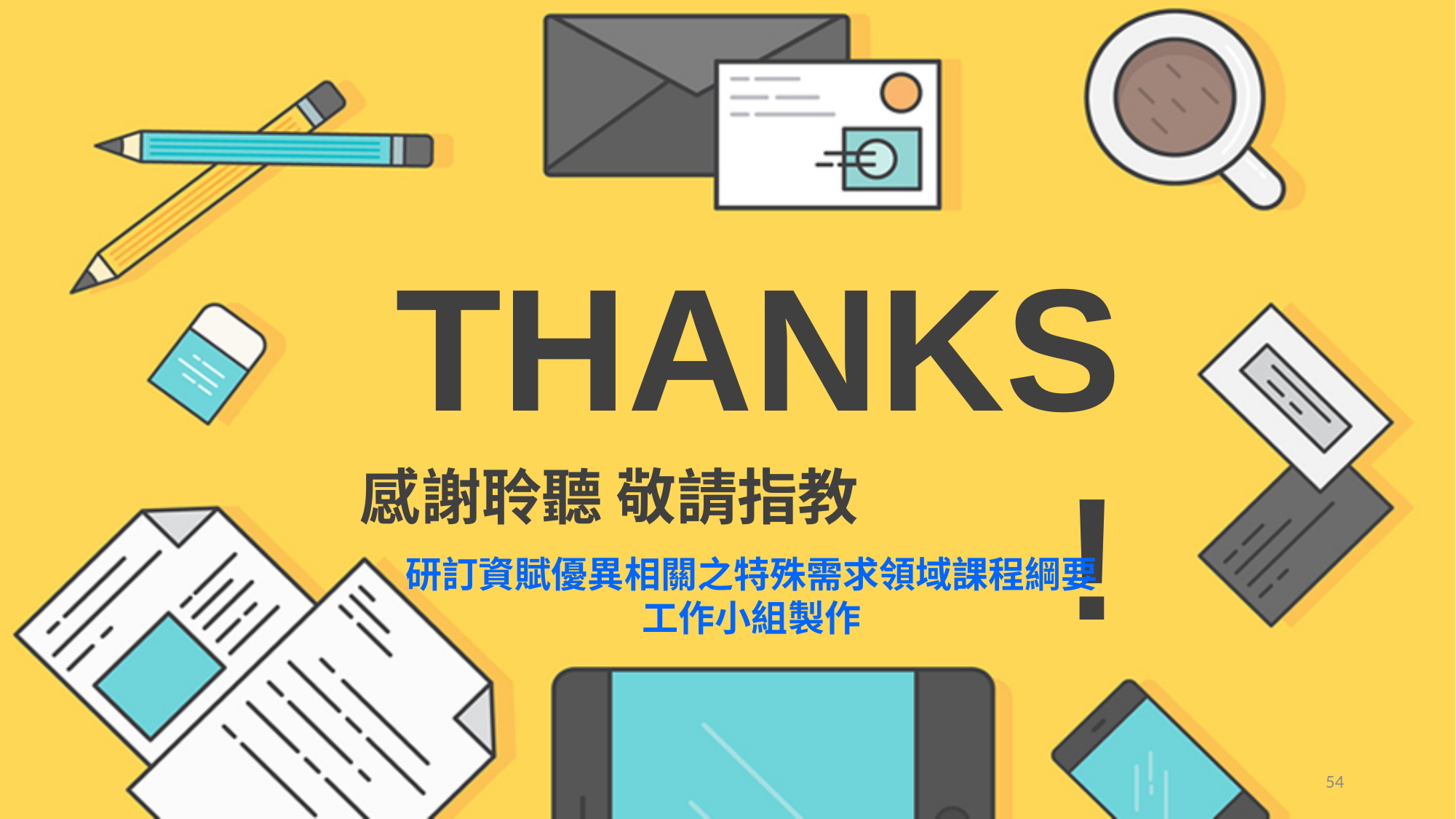

THANKS!
感謝聆聽 敬請指教
研訂資賦優異相關之特殊需求領域課程綱要
工作小組製作
54